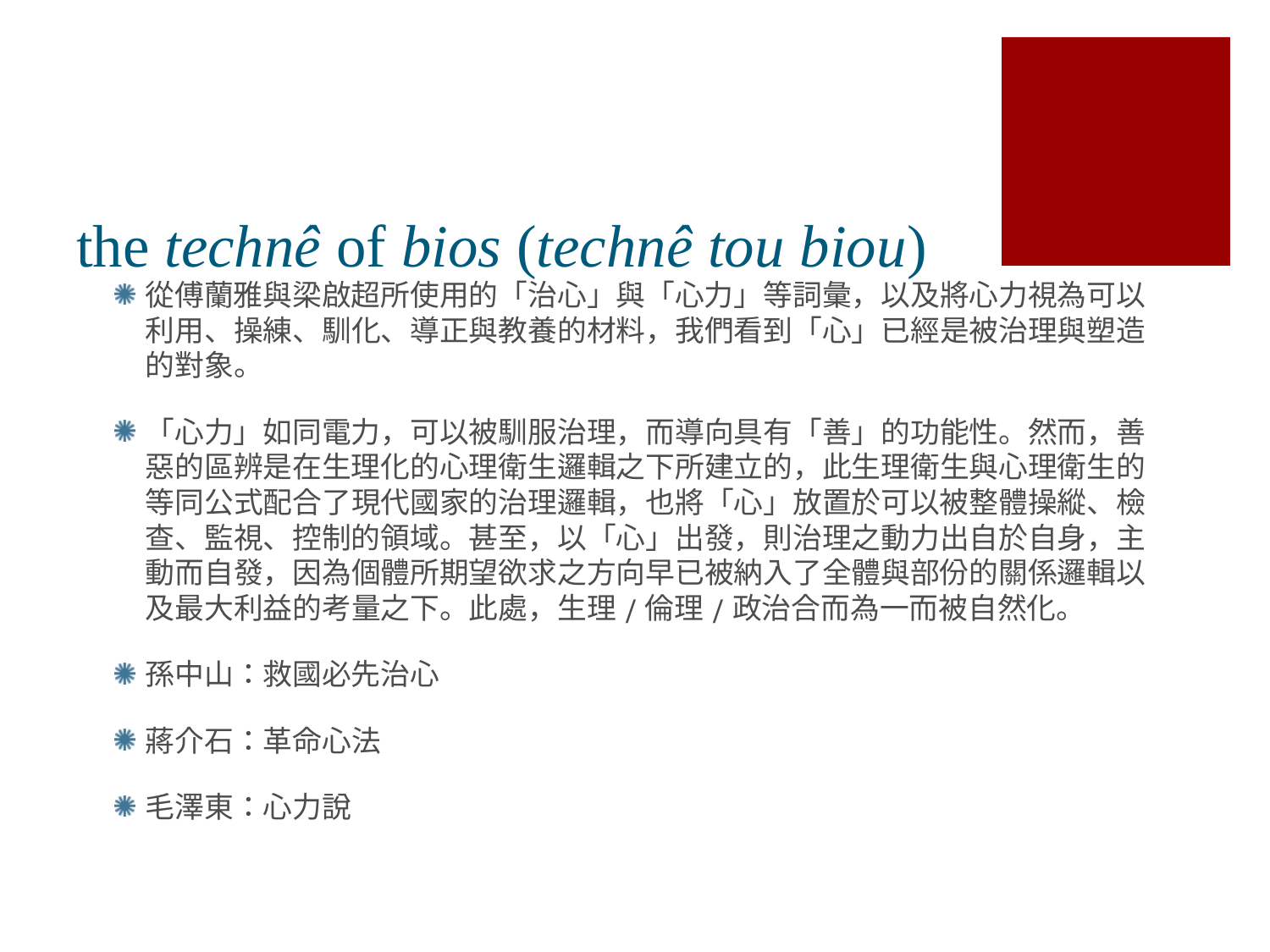

# the technê of bios (technê tou biou)
從傅蘭雅與梁啟超所使用的「治心」與「心力」等詞彙，以及將心力視為可以利用、操練、馴化、導正與教養的材料，我們看到「心」已經是被治理與塑造的對象。
「心力」如同電力，可以被馴服治理，而導向具有「善」的功能性。然而，善惡的區辨是在生理化的心理衛生邏輯之下所建立的，此生理衛生與心理衛生的等同公式配合了現代國家的治理邏輯，也將「心」放置於可以被整體操縱、檢查、監視、控制的領域。甚至，以「心」出發，則治理之動力出自於自身，主動而自發，因為個體所期望欲求之方向早已被納入了全體與部份的關係邏輯以及最大利益的考量之下。此處，生理/倫理/政治合而為一而被自然化。
孫中山：救國必先治心
蔣介石：革命心法
毛澤東：心力說